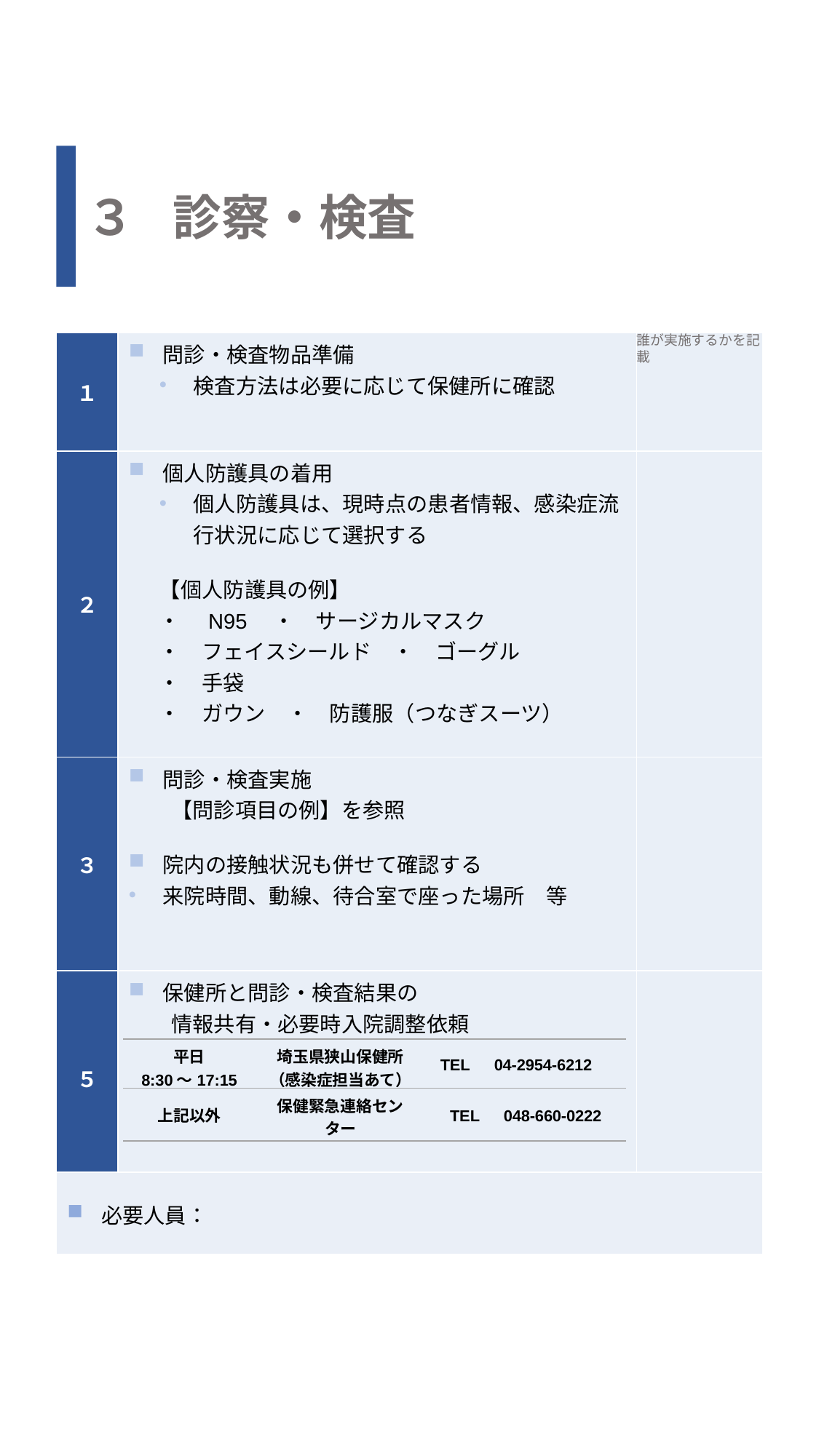

診察・検査
３
誰が実施するかを記載
| １ | 問診・検査物品準備 検査方法は必要に応じて保健所に確認 |  |
| --- | --- | --- |
| ２ | 個人防護具の着用 個人防護具は、現時点の患者情報、感染症流行状況に応じて選択する 【個人防護具の例】 ・　N95　・　サージカルマスク　 ・　フェイスシールド　・　ゴーグル　 ・　手袋　 ・　ガウン　・　防護服（つなぎスーツ） |  |
| ３ | 問診・検査実施 　　【問診項目の例】を参照 院内の接触状況も併せて確認する 来院時間、動線、待合室で座った場所　等 |  |
| ５ | 保健所と問診・検査結果の 　　情報共有・必要時入院調整依頼 |  |
| 平日 8:30～17:15 | 埼玉県狭山保健所 （感染症担当あて） | TEL　04-2954-6212 |
| --- | --- | --- |
| 上記以外 | 保健緊急連絡センター | TEL　048-660-0222 |
| 必要人員： |
| --- |